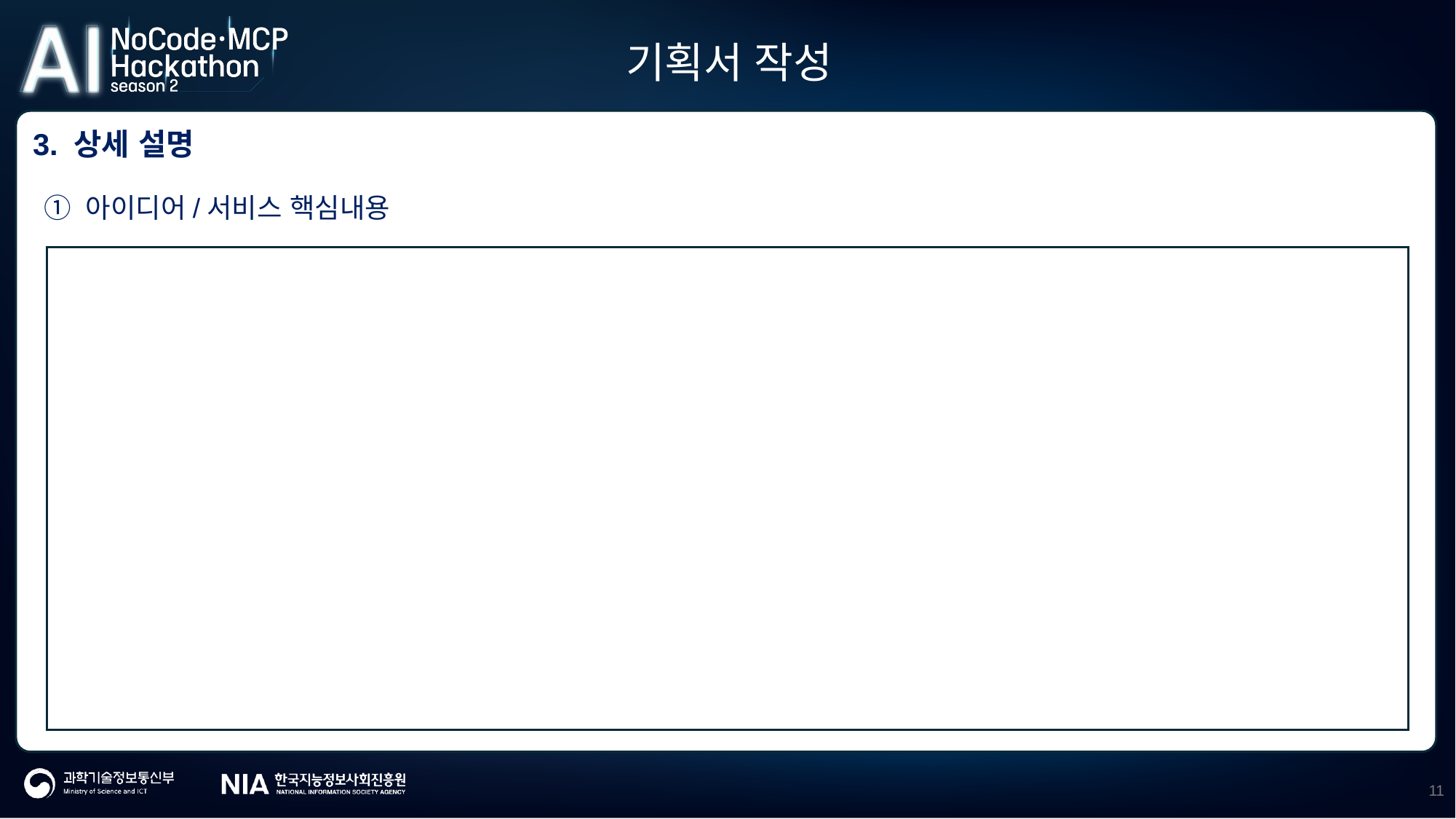

기획서 작성

3. 상세 설명
① 아이디어/서비스 핵심내용